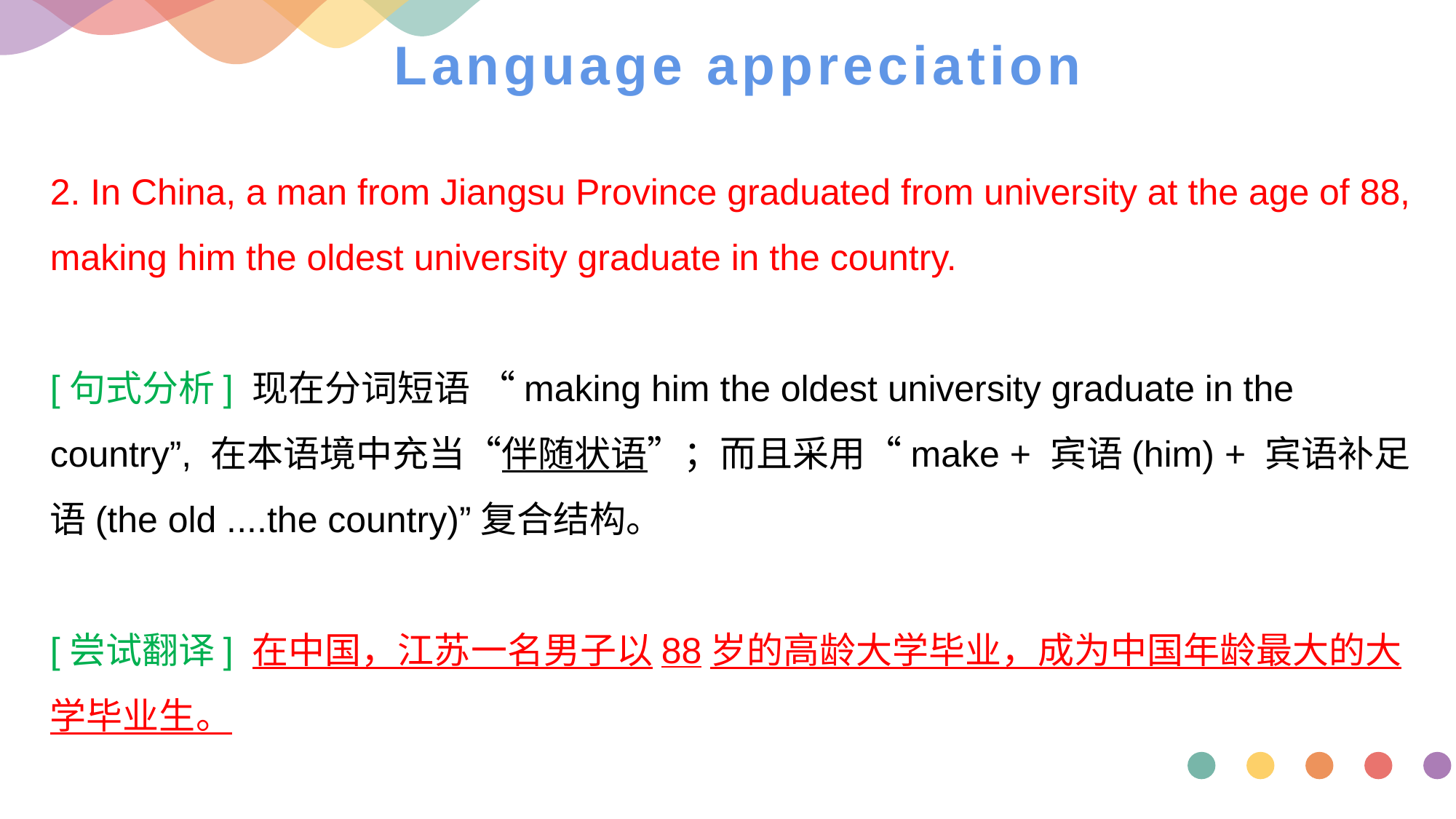

# Language appreciation
2. In China, a man from Jiangsu Province graduated from university at the age of 88, making him the oldest university graduate in the country.

[句式分析] 现在分词短语 “making him the oldest university graduate in the country”, 在本语境中充当“伴随状语”；而且采用“make + 宾语(him) + 宾语补足语(the old ....the country)”复合结构。

[尝试翻译] 在中国，江苏一名男子以88岁的高龄大学毕业，成为中国年龄最大的大学毕业生。